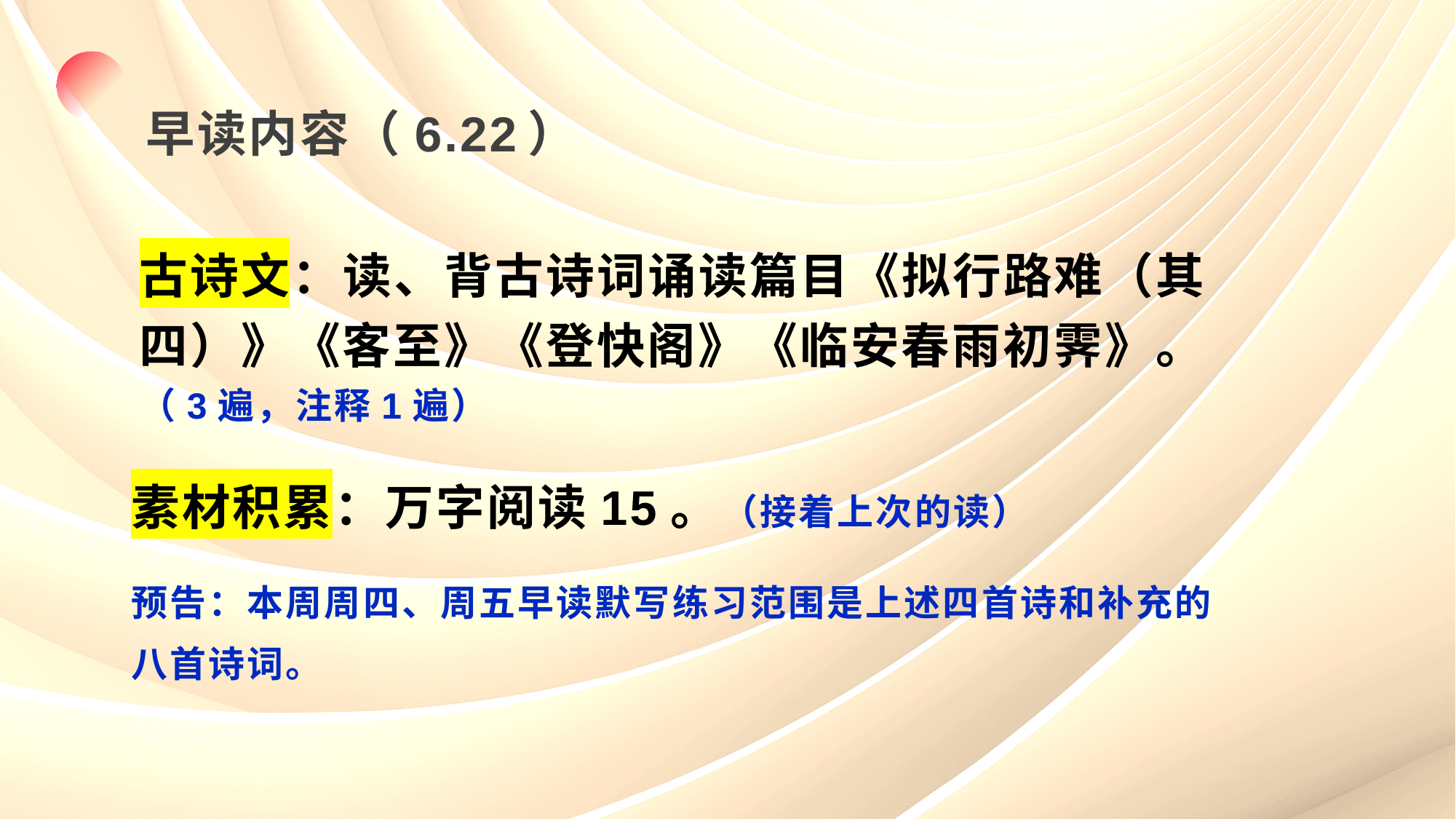

早读内容（6.22）
古诗文：读、背古诗词诵读篇目《拟行路难（其四）》《客至》《登快阁》《临安春雨初霁》。（3遍，注释1遍）
素材积累：万字阅读15。（接着上次的读）
预告：本周周四、周五早读默写练习范围是上述四首诗和补充的八首诗词。